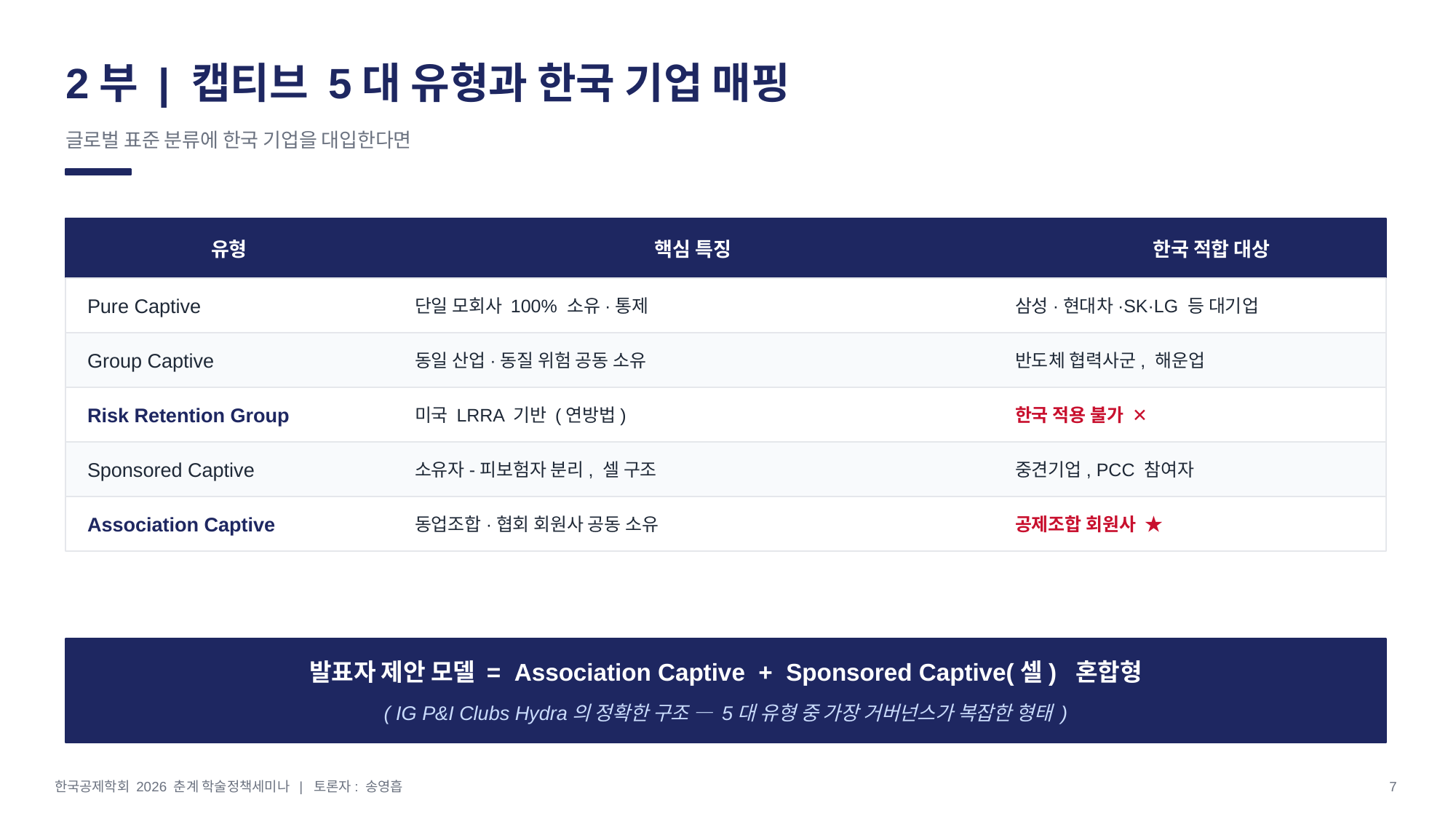

2부 | 캡티브 5대 유형과 한국 기업 매핑
글로벌 표준 분류에 한국 기업을 대입한다면

유형
핵심 특징
한국 적합 대상

Pure Captive
단일 모회사 100% 소유·통제
삼성·현대차·SK·LG 등 대기업

Group Captive
동일 산업·동질 위험 공동 소유
반도체 협력사군, 해운업

Risk Retention Group
미국 LRRA 기반 (연방법)
한국 적용 불가  ✕

Sponsored Captive
소유자-피보험자 분리, 셀 구조
중견기업, PCC 참여자

Association Captive
동업조합·협회 회원사 공동 소유
공제조합 회원사  ★

발표자 제안 모델 =  Association Captive  +  Sponsored Captive(셀)  혼합형
( IG P&I Clubs Hydra의 정확한 구조 — 5대 유형 중 가장 거버넌스가 복잡한 형태 )
한국공제학회 2026 춘계 학술정책세미나  |  토론자: 송영흡
7